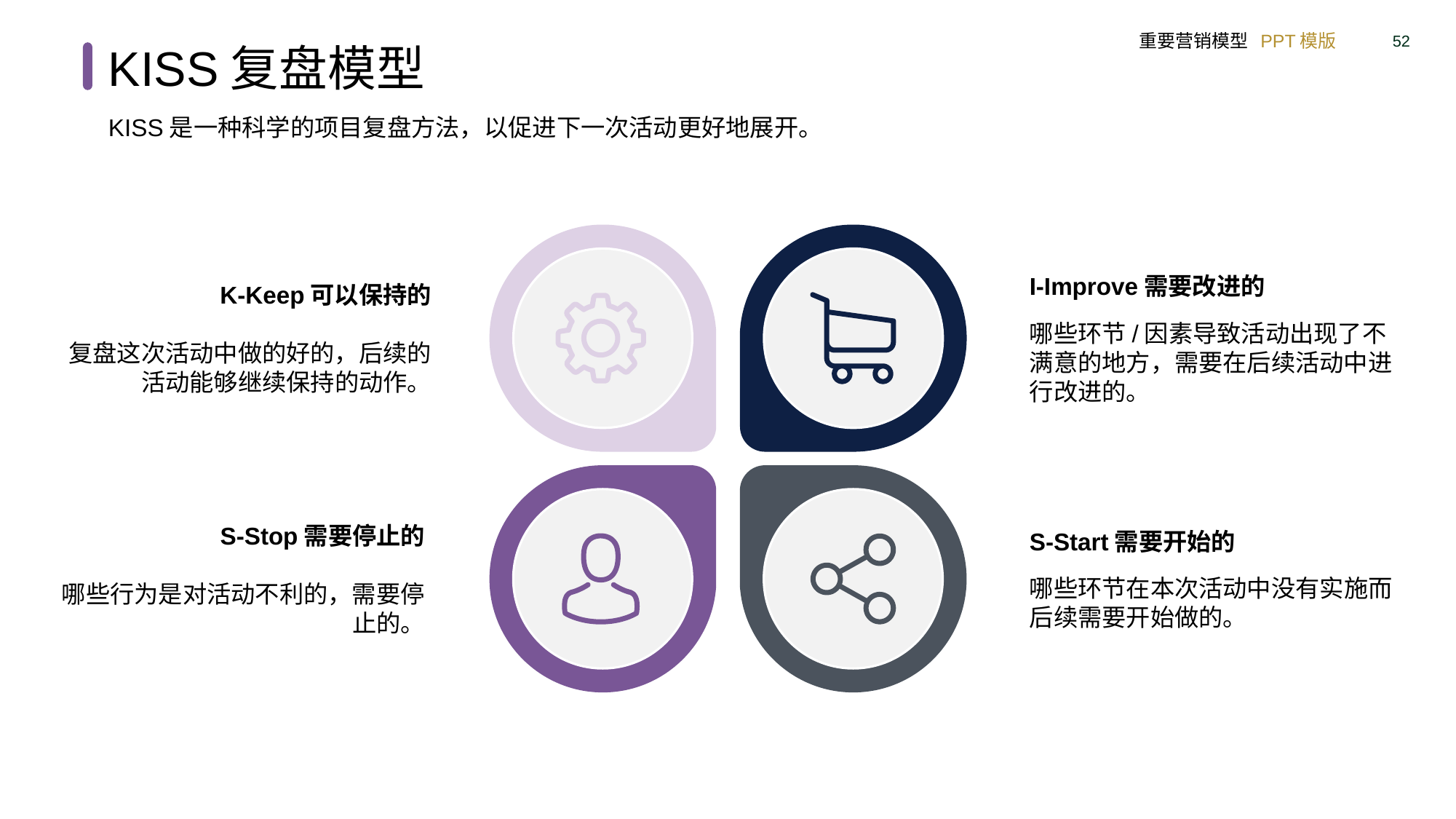

KISS复盘模型
KISS是一种科学的项目复盘方法，以促进下一次活动更好地展开。

I-Improve需要改进的
哪些环节/因素导致活动出现了不满意的地方，需要在后续活动中进行改进的。
K-Keep可以保持的
复盘这次活动中做的好的，后续的活动能够继续保持的动作。

S-Stop需要停止的
哪些行为是对活动不利的，需要停止的。
S-Start需要开始的
哪些环节在本次活动中没有实施而后续需要开始做的。